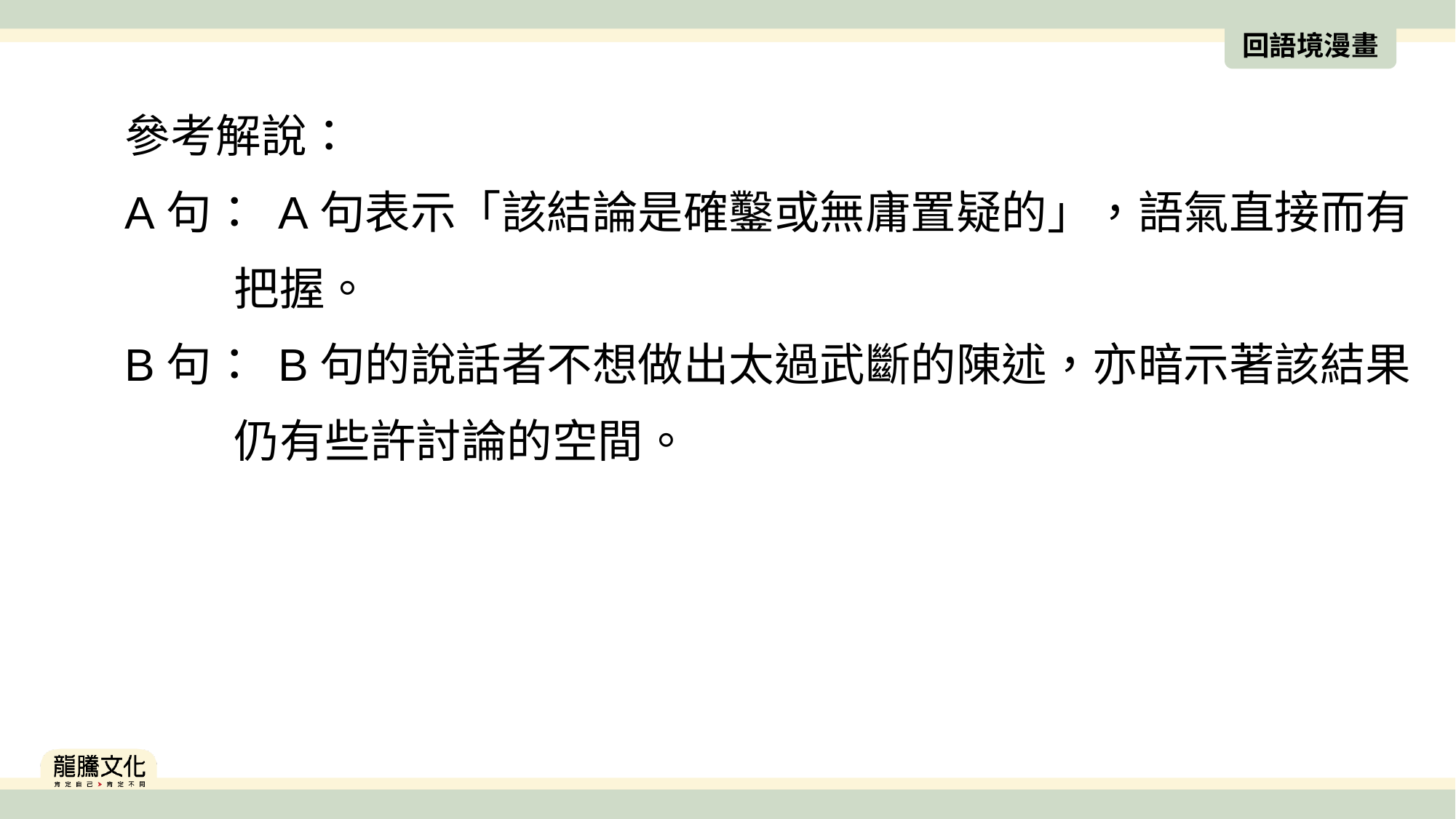

回語境漫畫
參考解說：
A句： A句表示「該結論是確鑿或無庸置疑的」，語氣直接而有	把握。
B句： B句的說話者不想做出太過武斷的陳述，亦暗示著該結果	仍有些許討論的空間。